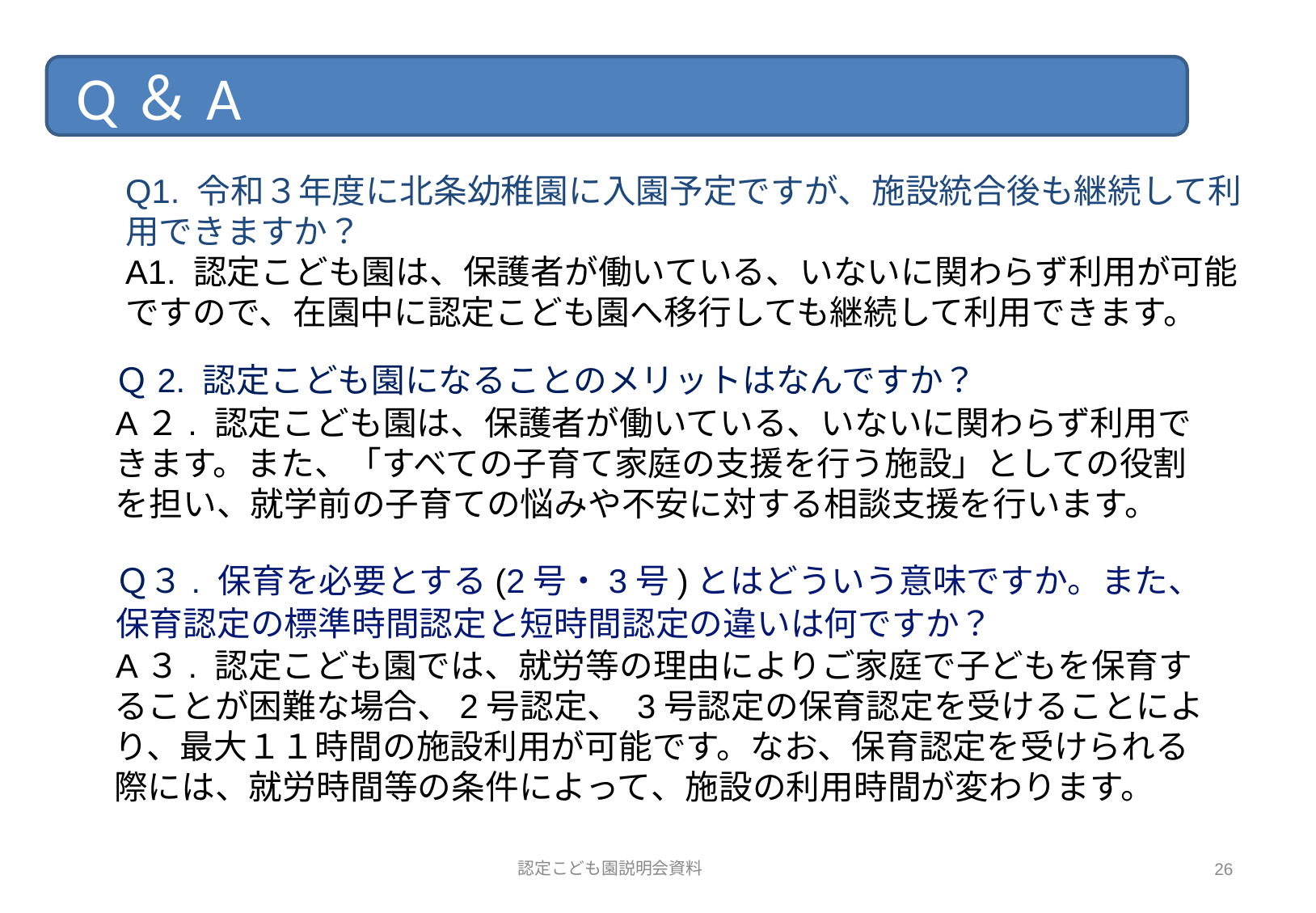

Q＆A
Q1. 令和３年度に北条幼稚園に入園予定ですが、施設統合後も継続して利用できますか？
A1. 認定こども園は、保護者が働いている、いないに関わらず利用が可能ですので、在園中に認定こども園へ移行しても継続して利用できます。
Ｑ2. 認定こども園になることのメリットはなんですか？
A２. 認定こども園は、保護者が働いている、いないに関わらず利用できます。また、「すべての子育て家庭の支援を行う施設」としての役割を担い、就学前の子育ての悩みや不安に対する相談支援を行います。
Ｑ３. 保育を必要とする(2号・3号)とはどういう意味ですか。また、
保育認定の標準時間認定と短時間認定の違いは何ですか？
A３. 認定こども園では、就労等の理由によりご家庭で子どもを保育することが困難な場合、2号認定、 3号認定の保育認定を受けることにより、最大１１時間の施設利用が可能です。なお、保育認定を受けられる際には、就労時間等の条件によって、施設の利用時間が変わります。
認定こども園説明会資料
26